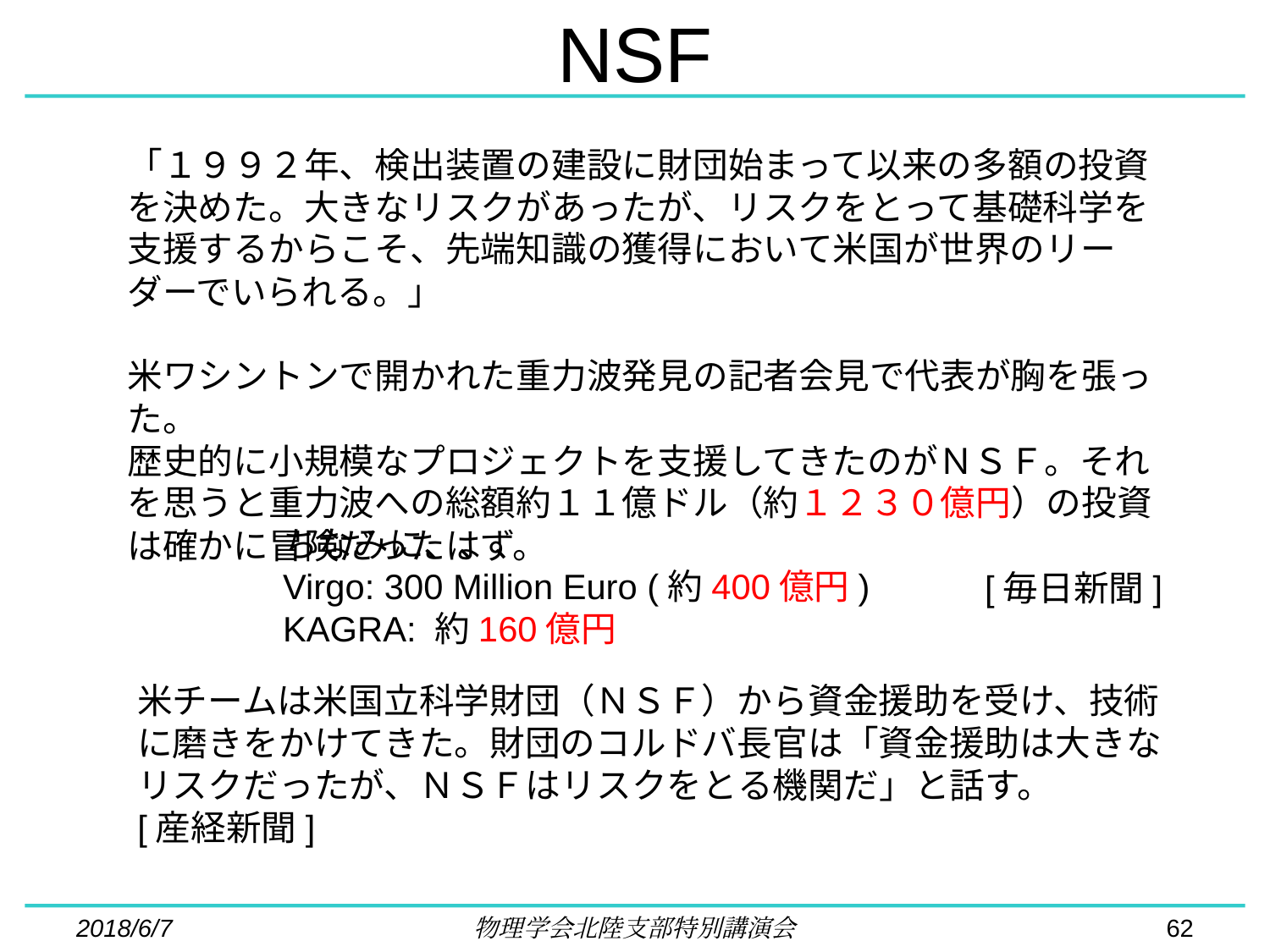

# NSF
「１９９２年、検出装置の建設に財団始まって以来の多額の投資を決めた。大きなリスクがあったが、リスクをとって基礎科学を支援するからこそ、先端知識の獲得において米国が世界のリーダーでいられる。」

米ワシントンで開かれた重力波発見の記者会見で代表が胸を張った。
歴史的に小規模なプロジェクトを支援してきたのがＮＳＦ。それを思うと重力波への総額約１１億ドル（約１２３０億円）の投資は確かに冒険だったはず。
[毎日新聞]
ちなみに、、、
Virgo: 300 Million Euro (約400億円)
KAGRA: 約160億円
米チームは米国立科学財団（ＮＳＦ）から資金援助を受け、技術に磨きをかけてきた。財団のコルドバ長官は「資金援助は大きなリスクだったが、ＮＳＦはリスクをとる機関だ」と話す。
[産経新聞]
2018/6/7
物理学会北陸支部特別講演会
62